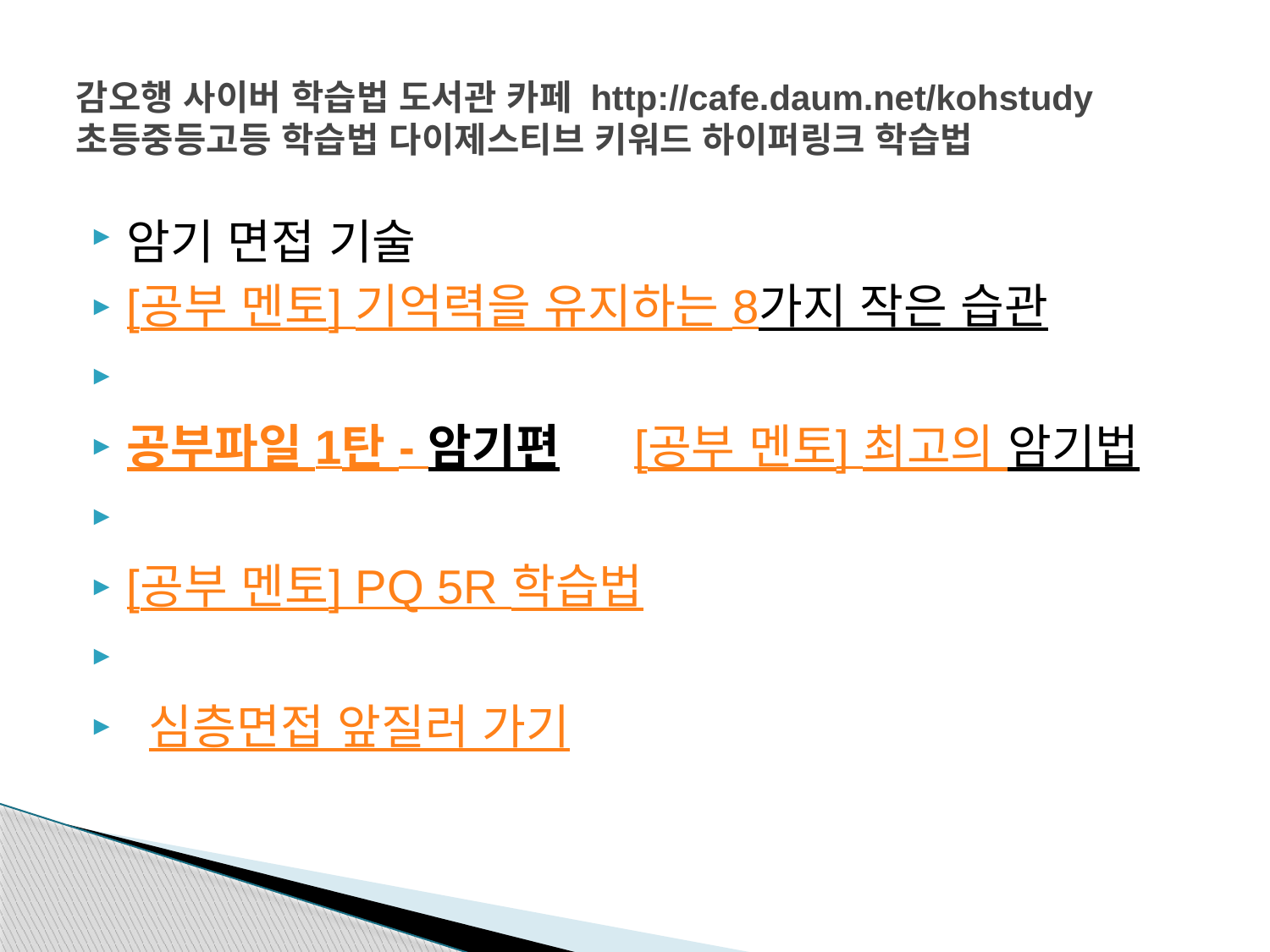

# 감오행 사이버 학습법 도서관 카페 http://cafe.daum.net/kohstudy 초등중등고등 학습법 다이제스티브 키워드 하이퍼링크 학습법
암기 면접 기술
[공부 멘토] 기억력을 유지하는 8가지 작은 습관

공부파일 1탄 - 암기편      [공부 멘토] 최고의 암기법

[공부 멘토] PQ 5R 학습법

 심층면접 앞질러 가기